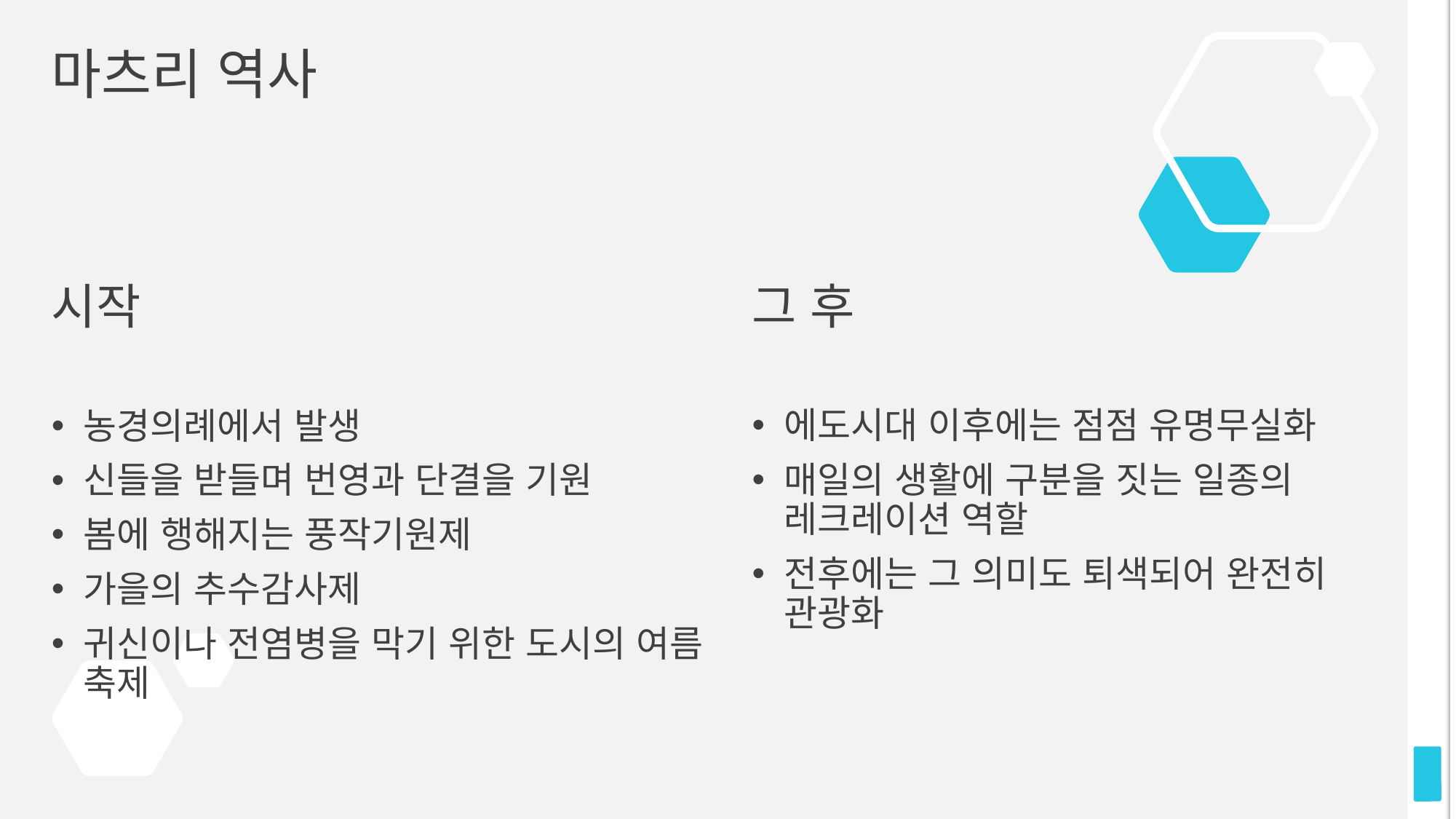

# 마츠리 역사
시작
그 후

에도시대 이후에는 점점 유명무실화
매일의 생활에 구분을 짓는 일종의 레크레이션 역할
전후에는 그 의미도 퇴색되어 완전히 관광화

농경의례에서 발생
신들을 받들며 번영과 단결을 기원
봄에 행해지는 풍작기원제
가을의 추수감사제
귀신이나 전염병을 막기 위한 도시의 여름 축제